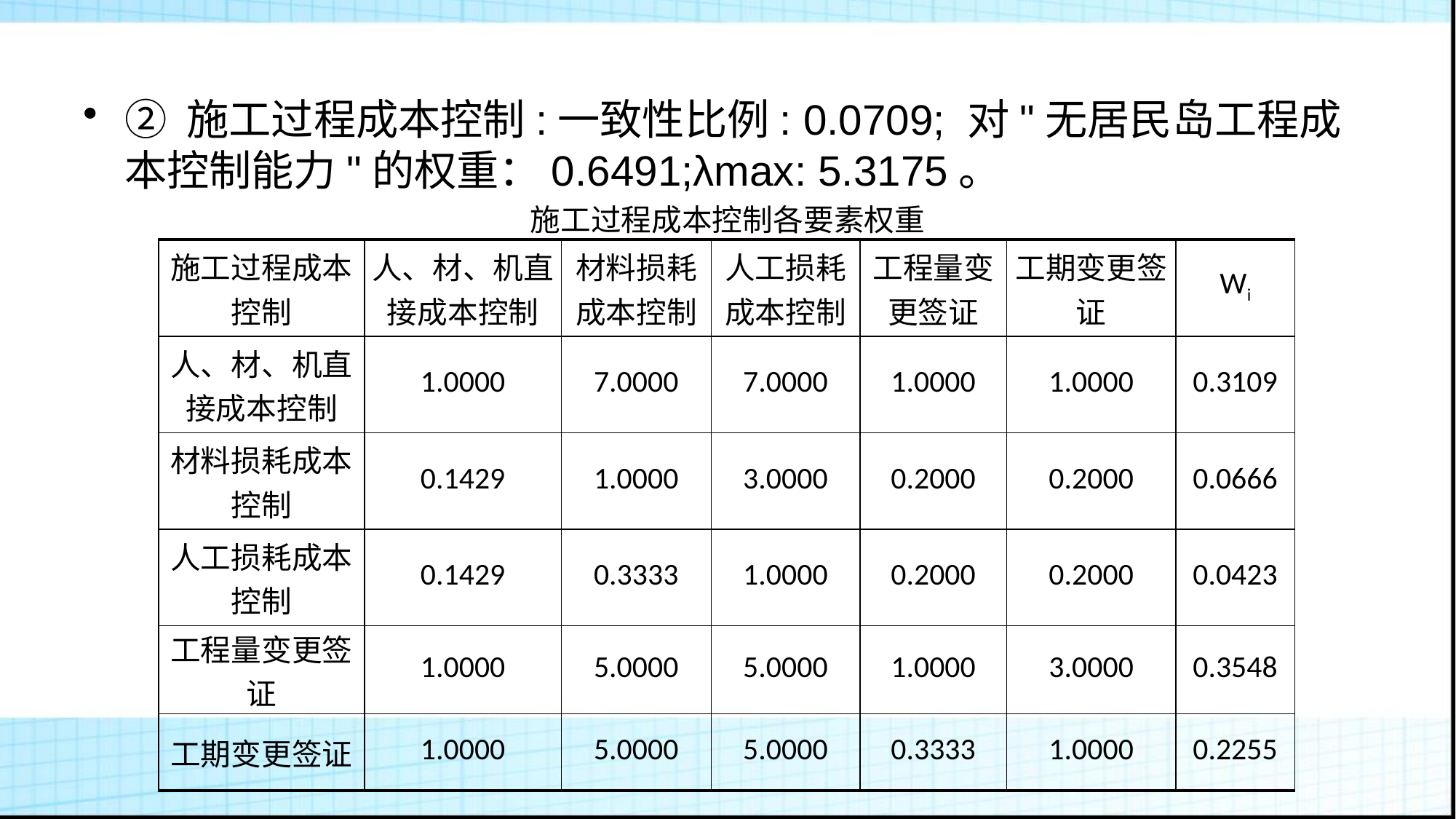

② 施工过程成本控制:一致性比例: 0.0709; 对"无居民岛工程成本控制能力"的权重：0.6491;λmax: 5.3175。
施工过程成本控制各要素权重

| 施工过程成本控制 | 人、材、机直接成本控制 | 材料损耗成本控制 | 人工损耗成本控制 | 工程量变更签证 | 工期变更签证 | Wi |
| --- | --- | --- | --- | --- | --- | --- |
| 人、材、机直接成本控制 | 1.0000 | 7.0000 | 7.0000 | 1.0000 | 1.0000 | 0.3109 |
| 材料损耗成本控制 | 0.1429 | 1.0000 | 3.0000 | 0.2000 | 0.2000 | 0.0666 |
| 人工损耗成本控制 | 0.1429 | 0.3333 | 1.0000 | 0.2000 | 0.2000 | 0.0423 |
| 工程量变更签证 | 1.0000 | 5.0000 | 5.0000 | 1.0000 | 3.0000 | 0.3548 |
| 工期变更签证 | 1.0000 | 5.0000 | 5.0000 | 0.3333 | 1.0000 | 0.2255 |